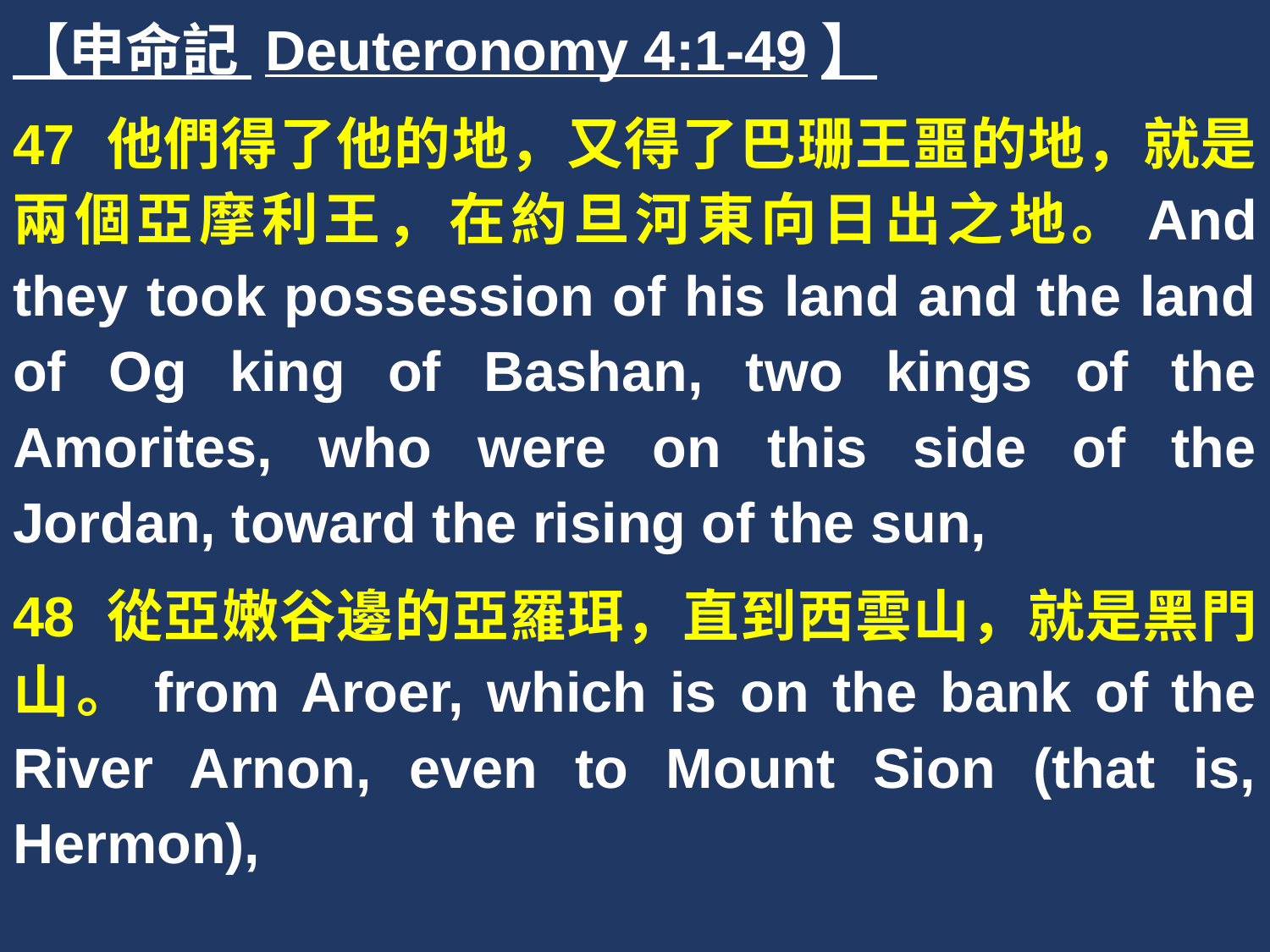

【申命記 Deuteronomy 4:1-49】
47 他們得了他的地，又得了巴珊王噩的地，就是兩個亞摩利王，在約旦河東向日出之地。And they took possession of his land and the land of Og king of Bashan, two kings of the Amorites, who were on this side of the Jordan, toward the rising of the sun,
48 從亞嫩谷邊的亞羅珥，直到西雲山，就是黑門山。from Aroer, which is on the bank of the River Arnon, even to Mount Sion (that is, Hermon),